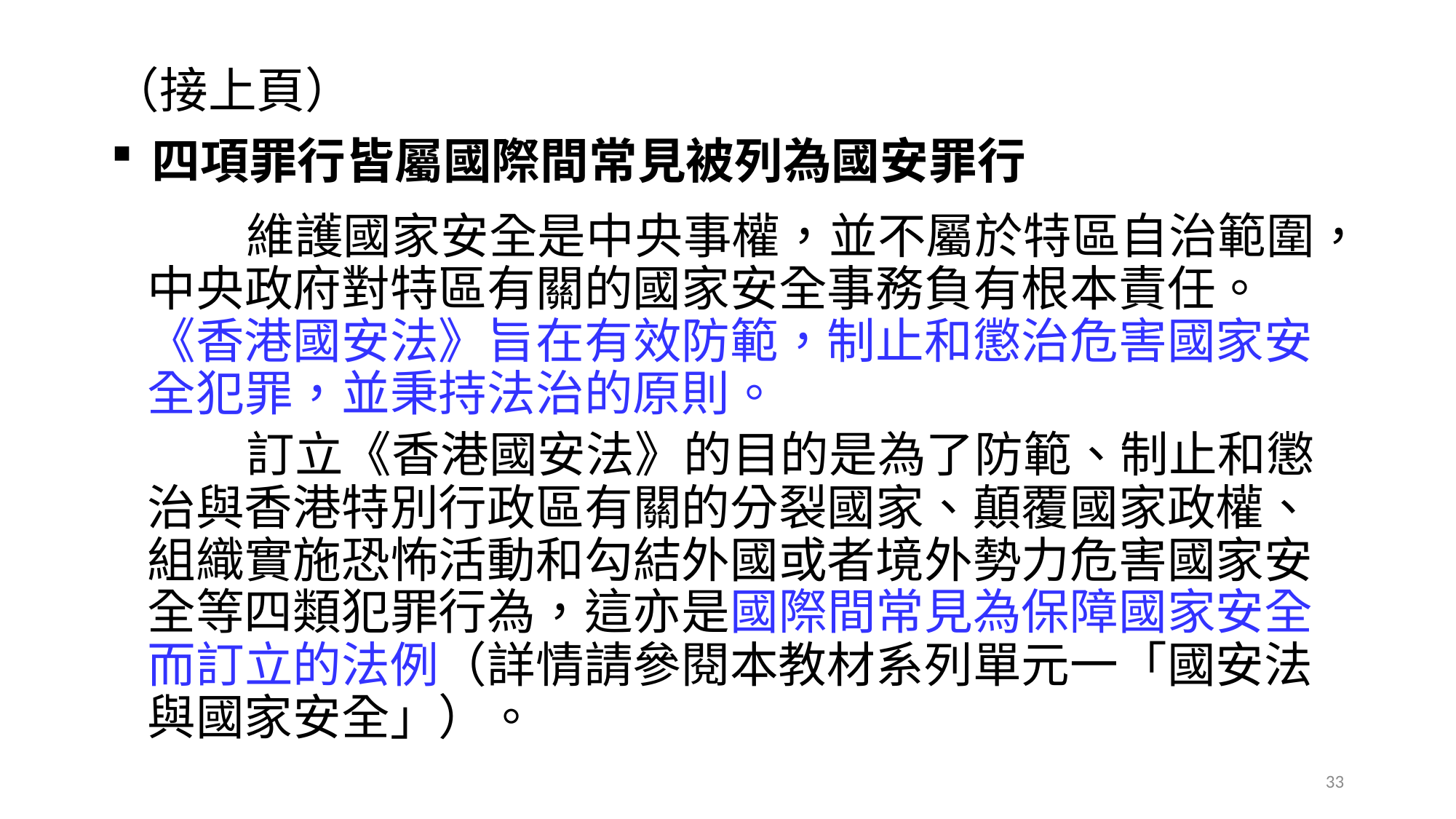

（接上頁）
四項罪行皆屬國際間常見被列為國安罪行
        維護國家安全是中央事權，並不屬於特區自治範圍，中央政府對特區有關的國家安全事務負有根本責任。《香港國安法》旨在有效防範，制止和懲治危害國家安全犯罪，並秉持法治的原則。
        訂立《香港國安法》的目的是為了防範、制止和懲治與香港特別行政區有關的分裂國家、顛覆國家政權、組織實施恐怖活動和勾結外國或者境外勢力危害國家安全等四類犯罪行為，這亦是國際間常見為保障國家安全而訂立的法例（詳情請參閱本教材系列單元一「國安法與國家安全」）。
33